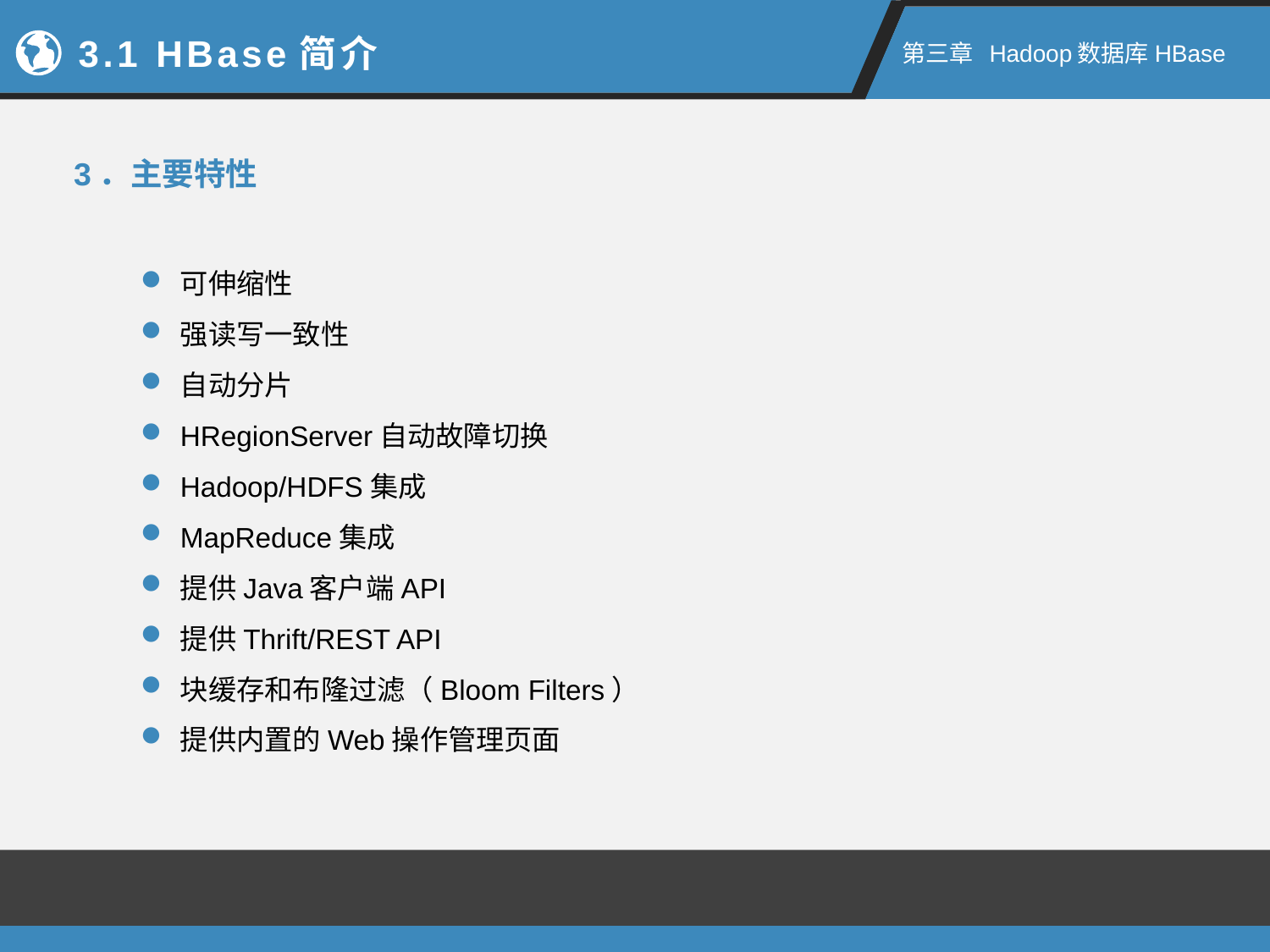

3.1 HBase简介

第三章  Hadoop数据库HBase
3．主要特性
可伸缩性
强读写一致性
自动分片
HRegionServer自动故障切换
Hadoop/HDFS集成
MapReduce集成
提供Java客户端API
提供Thrift/REST API
块缓存和布隆过滤（Bloom Filters）
提供内置的Web操作管理页面